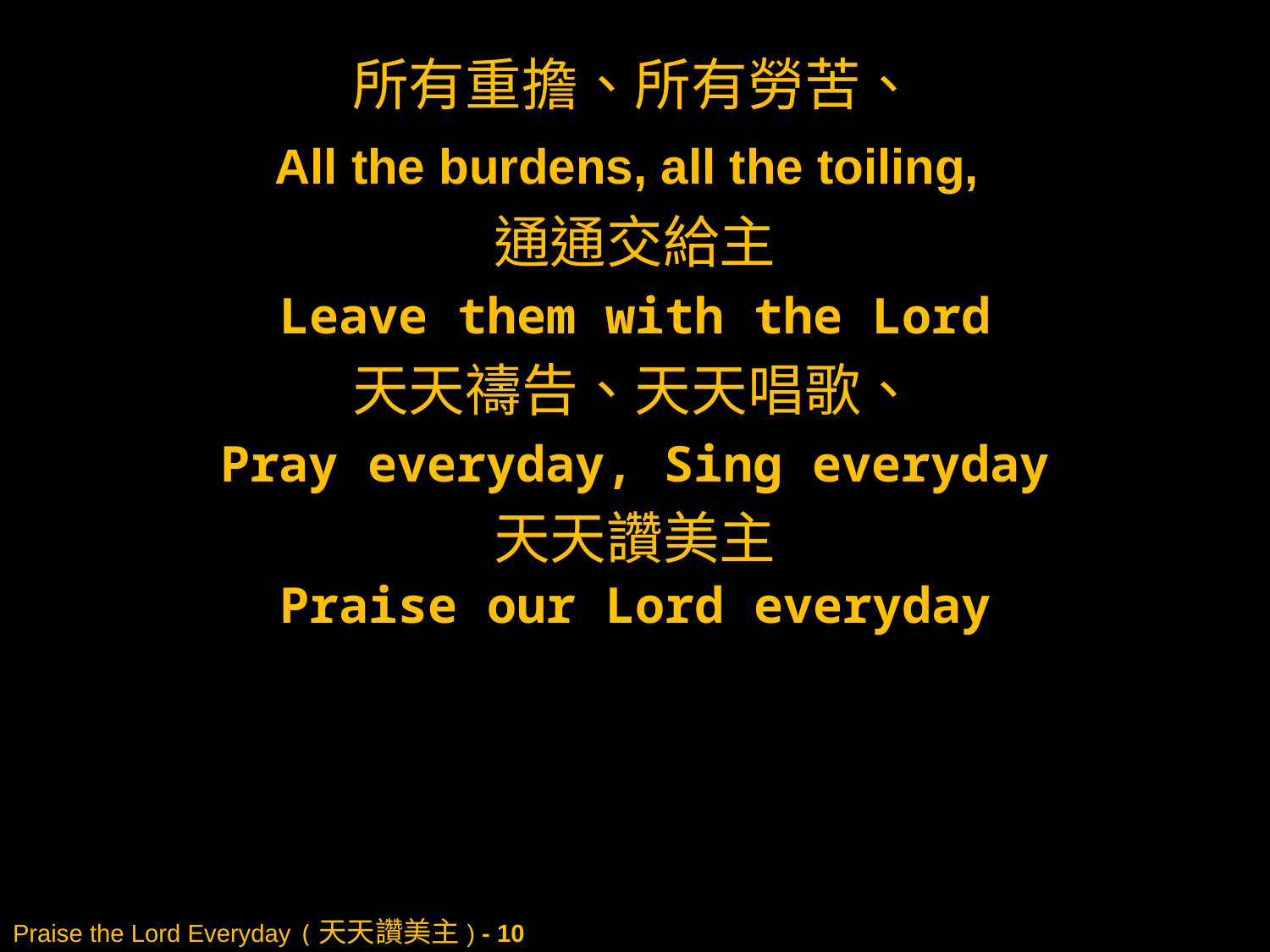

所有重擔、所有勞苦、
All the burdens, all the toiling,
通通交給主
Leave them with the Lord
天天禱告、天天唱歌、
Pray everyday, Sing everyday
天天讚美主
Praise our Lord everyday

# Praise the Lord Everyday (天天讚美主) - 10